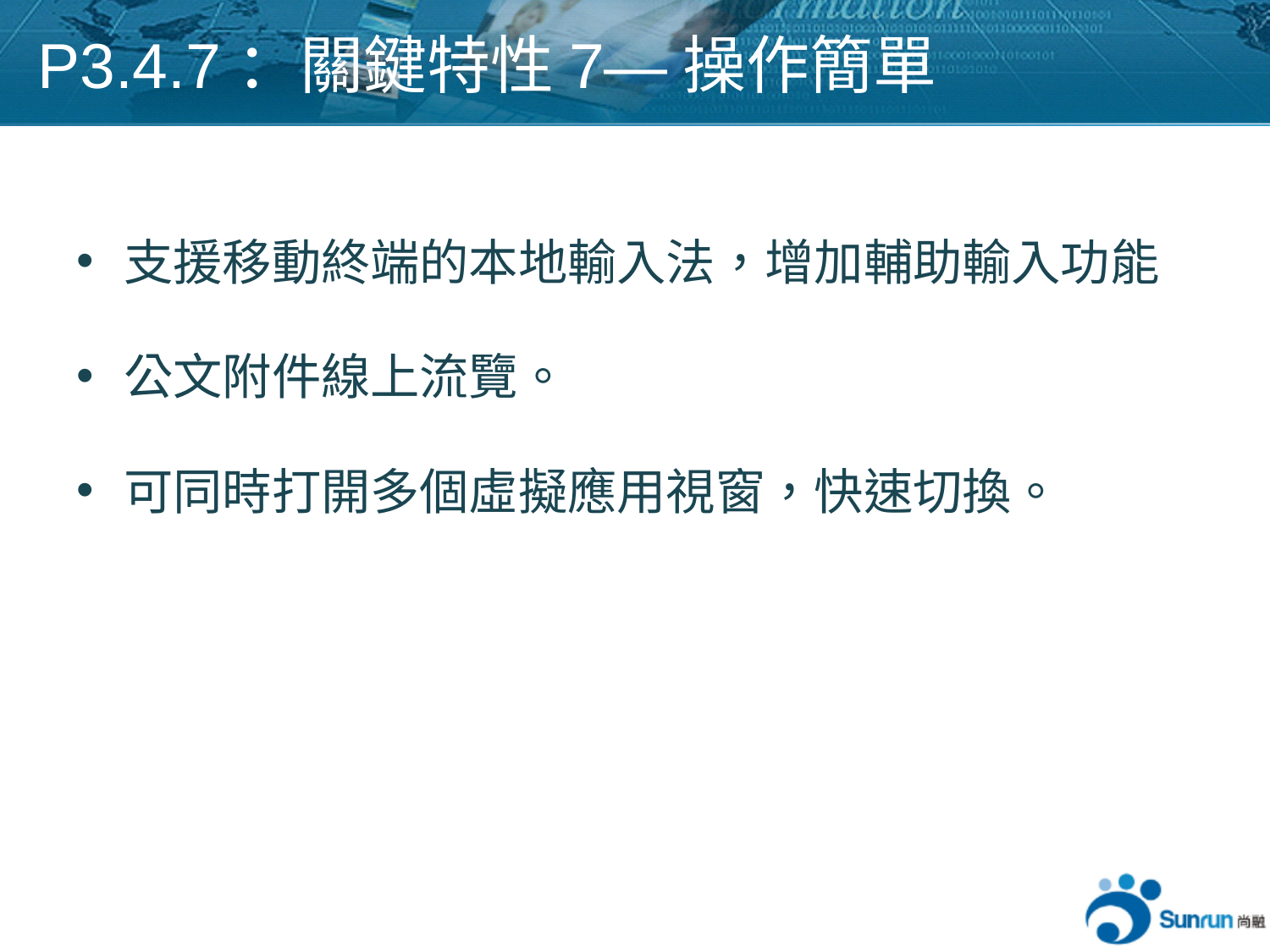

P3.4.7：關鍵特性7—操作簡單

支援移動終端的本地輸入法，增加輔助輸入功能

公文附件線上流覽。

可同時打開多個虛擬應用視窗，快速切換。